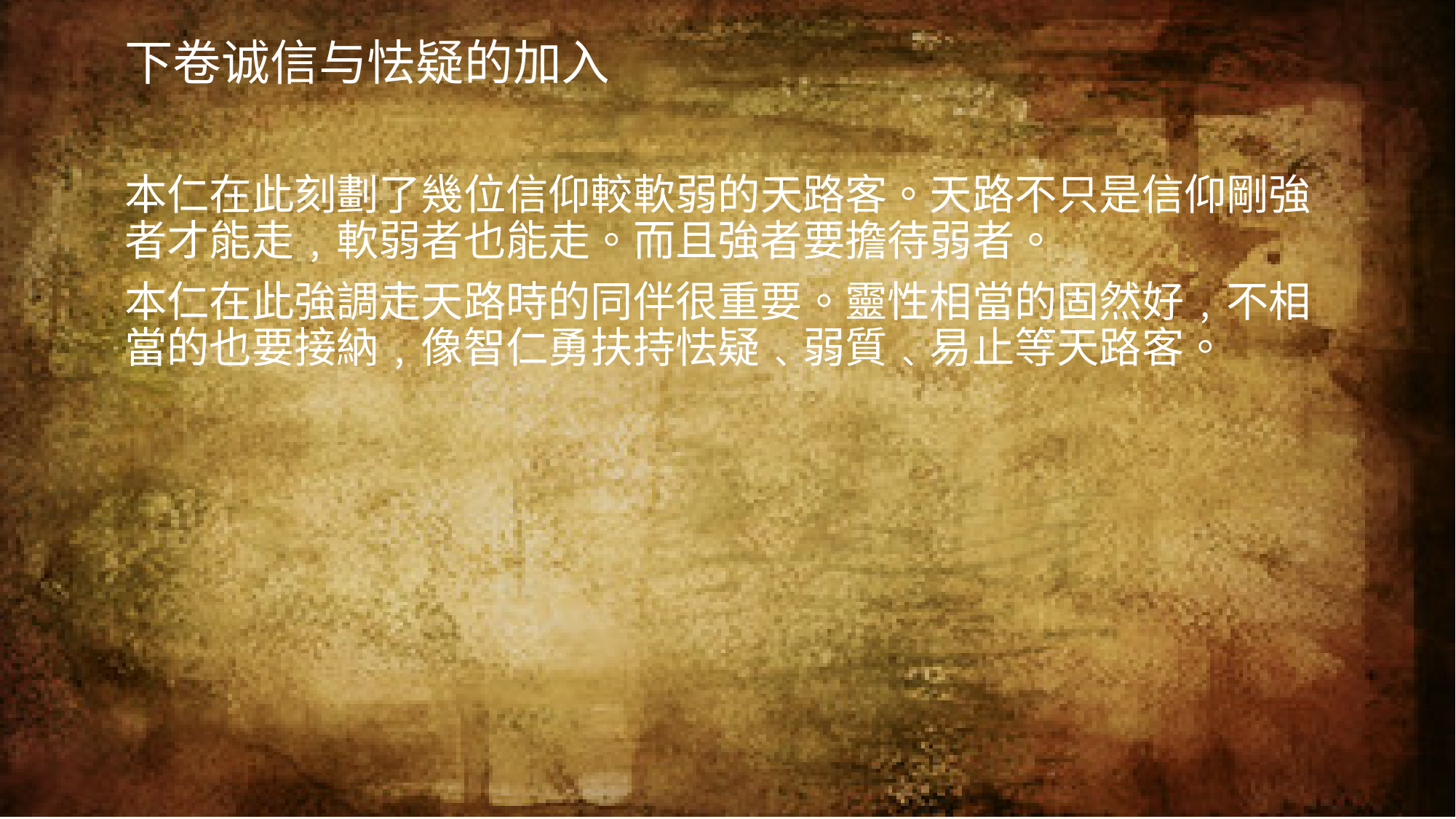

下卷诚信与怯疑的加入

本仁在此刻劃了幾位信仰較軟弱的天路客。天路不只是信仰剛強者才能走﹐軟弱者也能走。而且強者要擔待弱者。
本仁在此強調走天路時的同伴很重要。靈性相當的固然好﹐不相當的也要接納﹐像智仁勇扶持怯疑﹑弱質﹑易止等天路客。